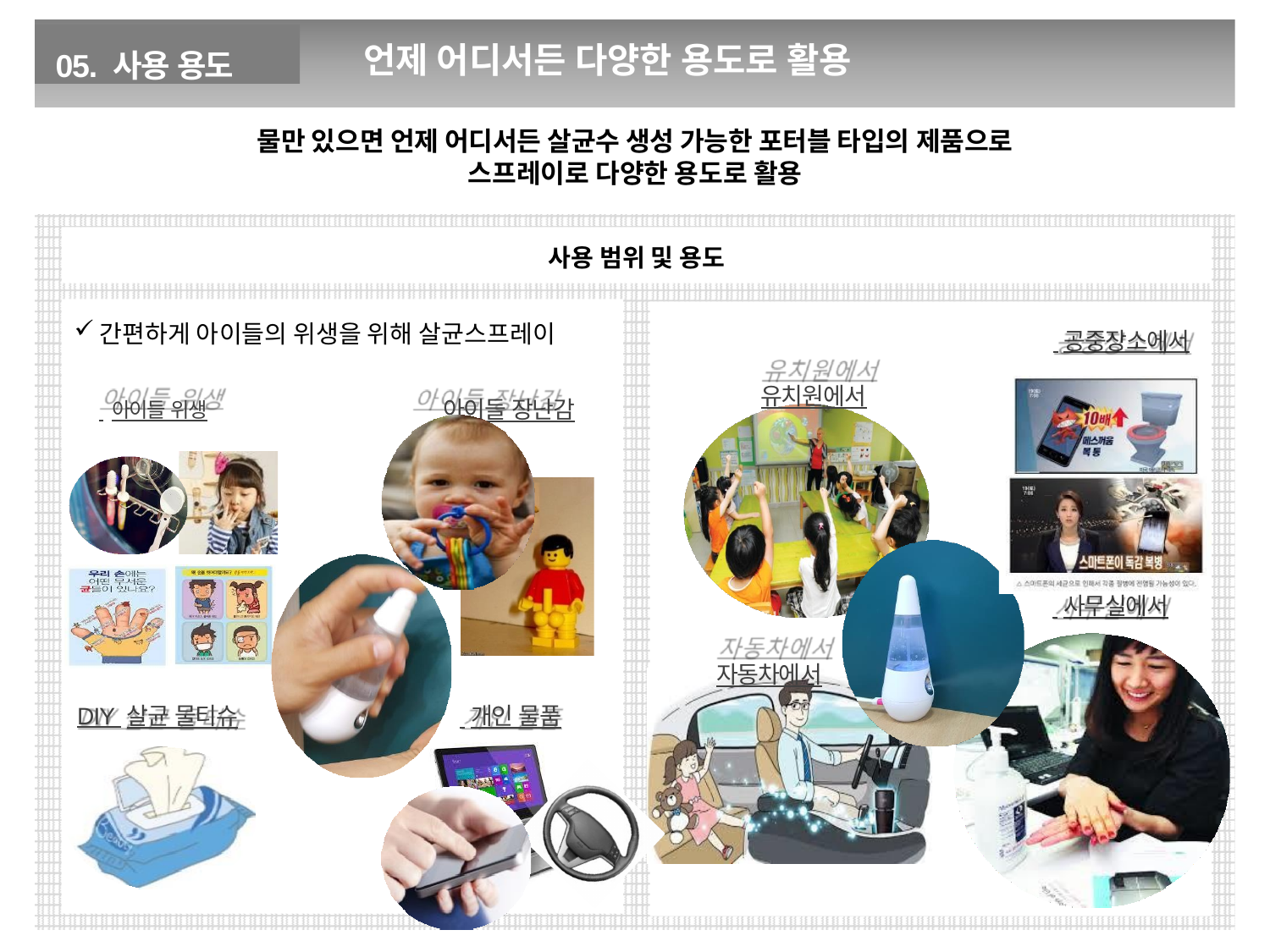

05. 사용 용도
# 언제 어디서든 다양한 용도로 활용
물만 있으면 언제 어디서든 살균수 생성 가능한 포터블 타입의 제품으로
스프레이로 다양한 용도로 활용

사용 범위 및 용도

간편하게 아이들의 위생을 위해 살균스프레이

 아이들 위생	 아이들 장난감

 공중장소에서

 유치원에서

 사무실에서

 자동차에서

DIY 살균 물티슈
 개인 물품